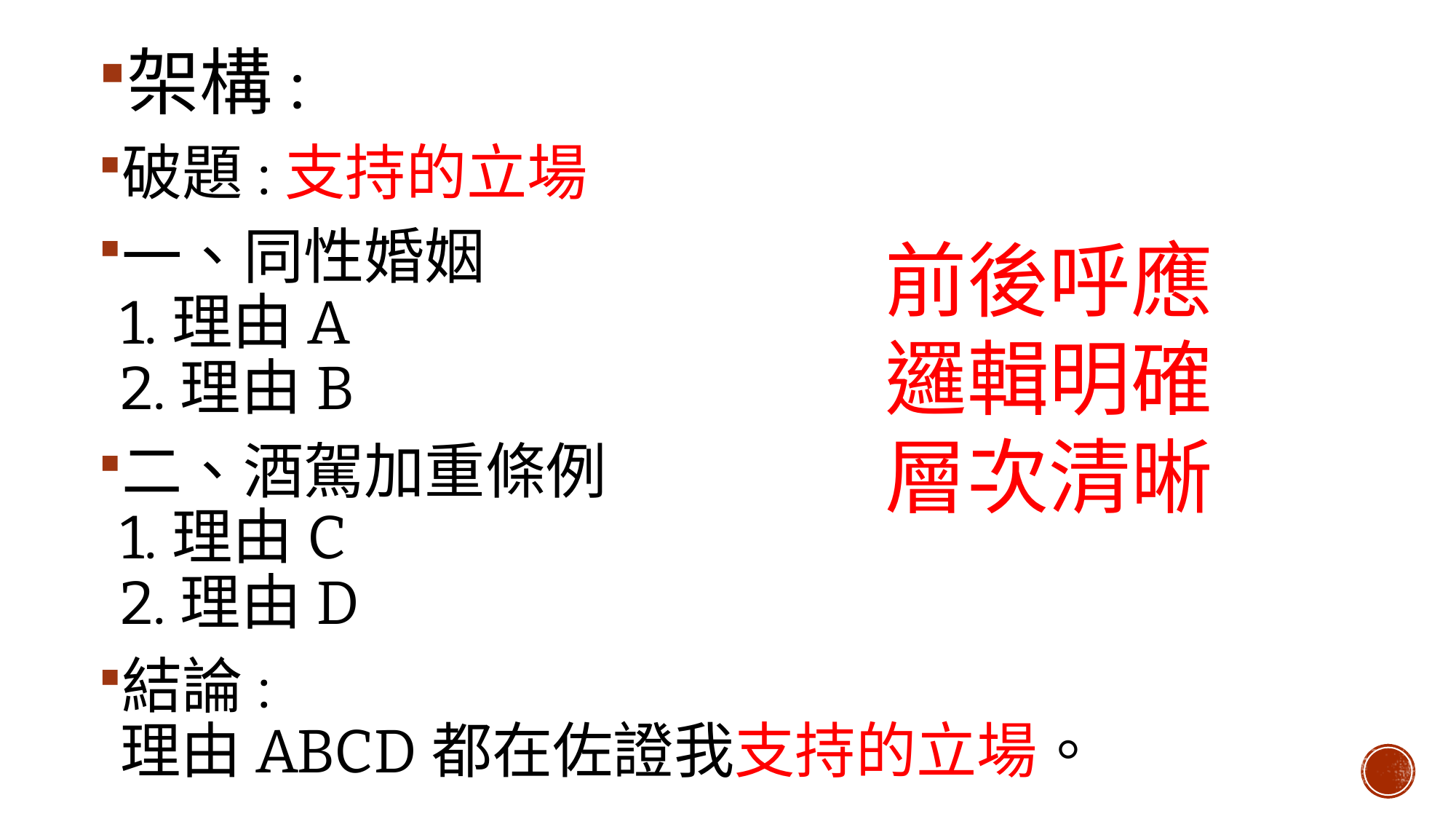

架構:
破題:支持的立場
一、同性婚姻
1.理由A
2.理由B
二、酒駕加重條例
1.理由C
2.理由D
結論:
理由ABCD都在佐證我支持的立場。
前後呼應
邏輯明確
層次清晰